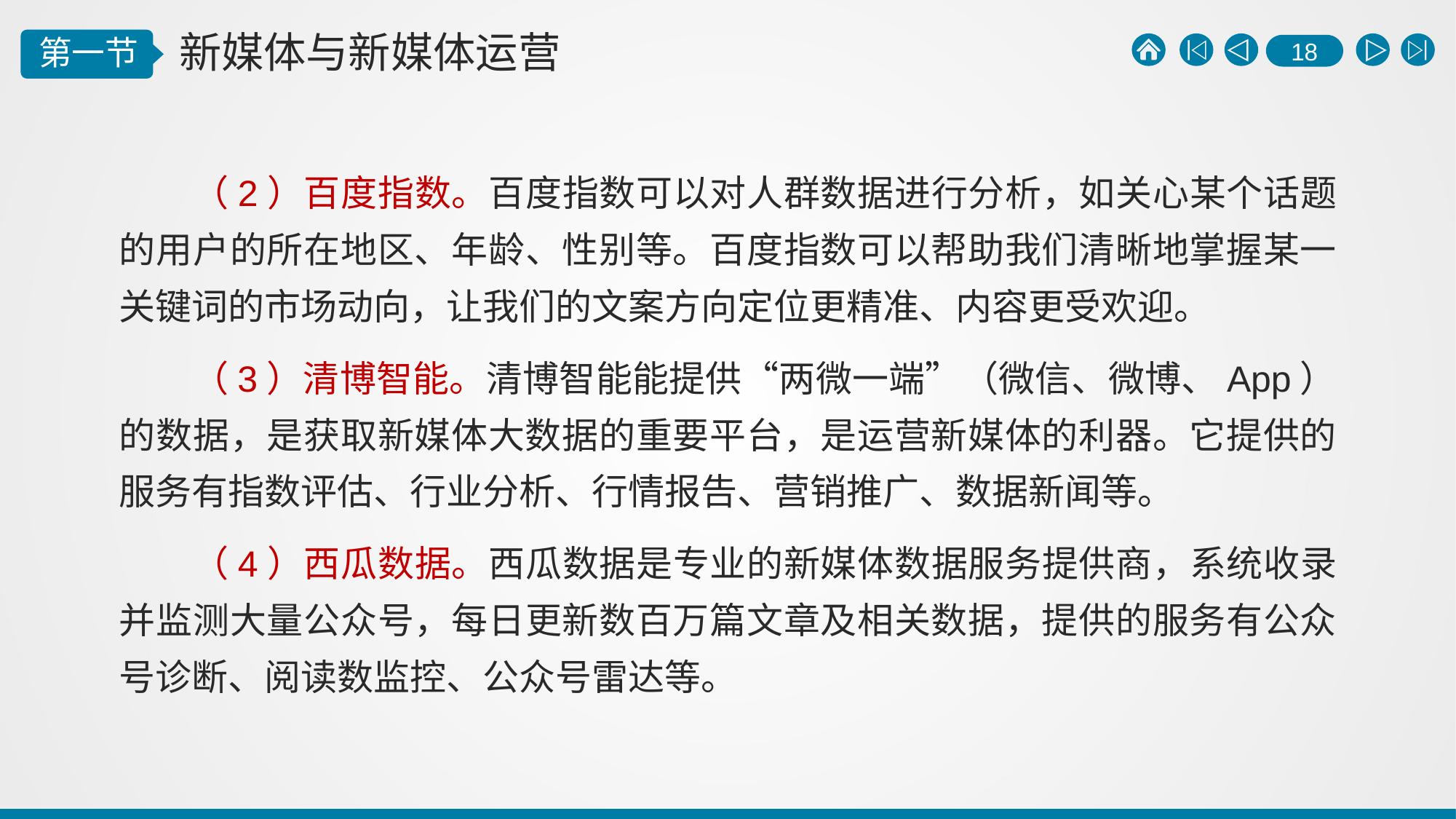

（2）百度指数。百度指数可以对人群数据进行分析，如关心某个话题的用户的所在地区、年龄、性别等。百度指数可以帮助我们清晰地掌握某一关键词的市场动向，让我们的文案方向定位更精准、内容更受欢迎。
（3）清博智能。清博智能能提供“两微一端”（微信、微博、App）的数据，是获取新媒体大数据的重要平台，是运营新媒体的利器。它提供的服务有指数评估、行业分析、行情报告、营销推广、数据新闻等。
（4）西瓜数据。西瓜数据是专业的新媒体数据服务提供商，系统收录并监测大量公众号，每日更新数百万篇文章及相关数据，提供的服务有公众号诊断、阅读数监控、公众号雷达等。